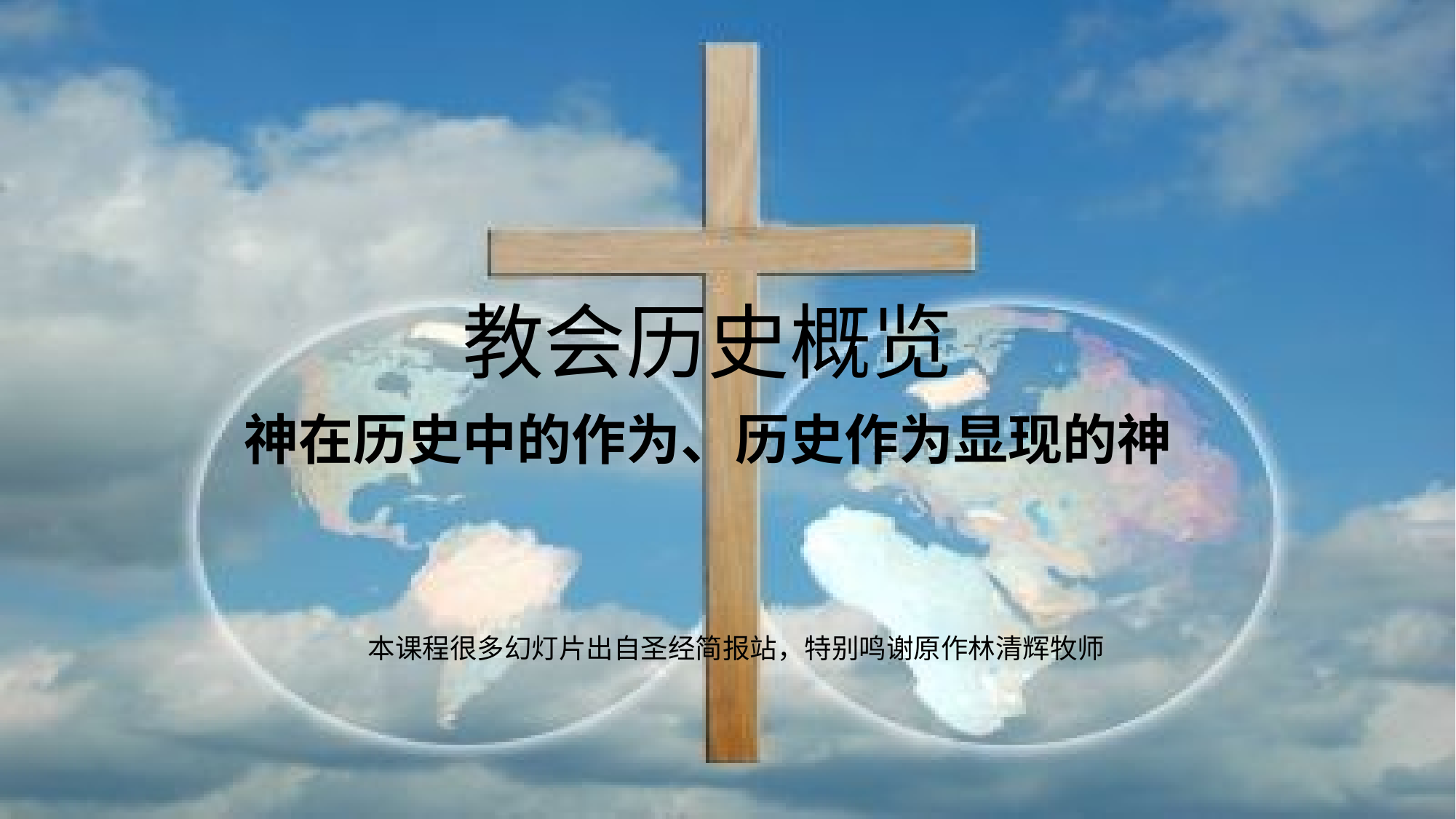

教会历史概览
神在历史中的作为、历史作为显现的神
本课程很多幻灯片出自圣经简报站，特别鸣谢原作林清辉牧师